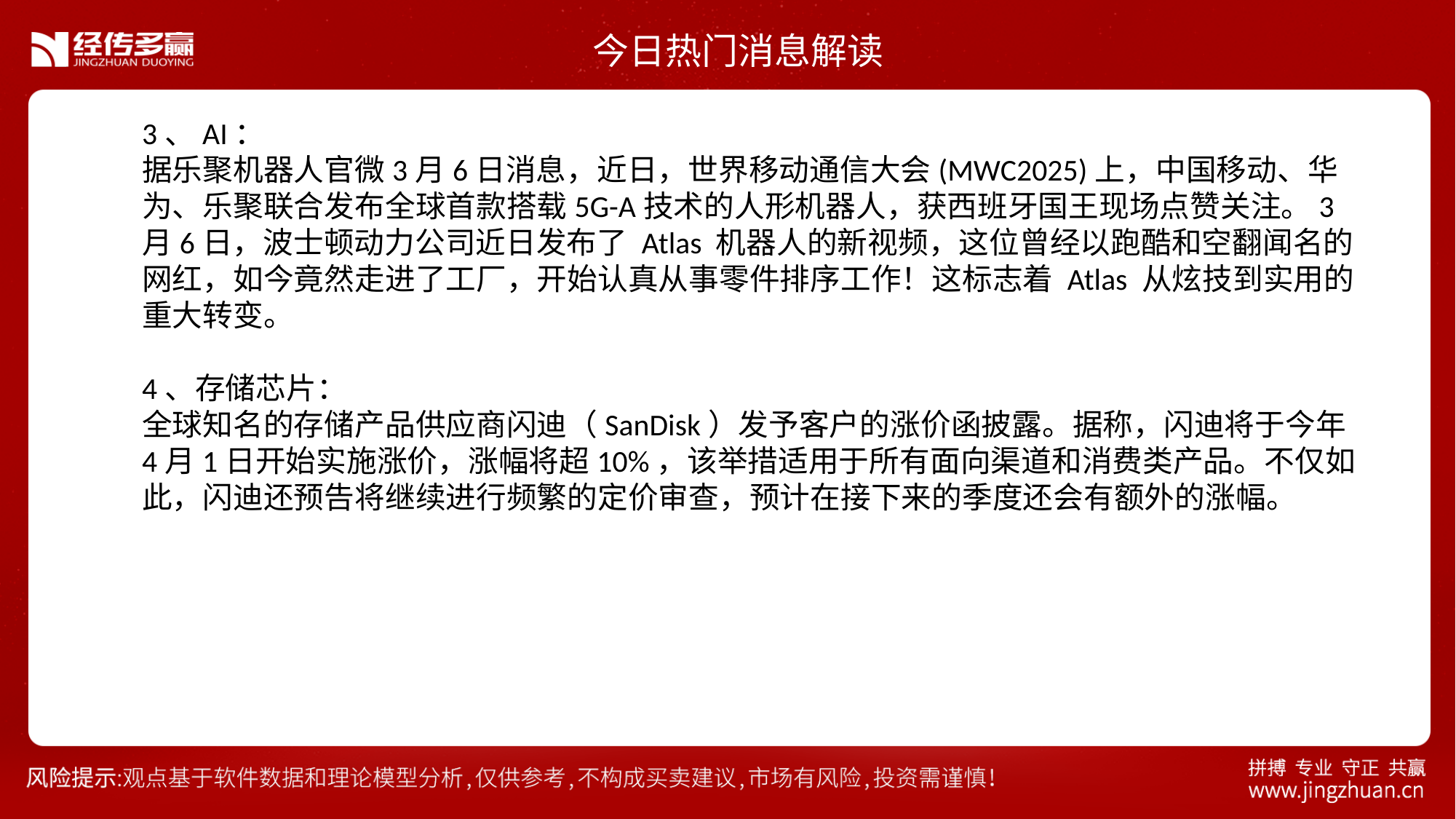

今日热门消息解读
3、AI：
据乐聚机器人官微3月6日消息，近日，世界移动通信大会(MWC2025)上，中国移动、华为、乐聚联合发布全球首款搭载5G-A技术的人形机器人，获西班牙国王现场点赞关注。3月6日，波士顿动力公司近日发布了 Atlas 机器人的新视频，这位曾经以跑酷和空翻闻名的网红，如今竟然走进了工厂，开始认真从事零件排序工作！这标志着 Atlas 从炫技到实用的重大转变。

4、存储芯片：
全球知名的存储产品供应商闪迪（SanDisk）发予客户的涨价函披露。据称，闪迪将于今年4月1日开始实施涨价，涨幅将超10%，该举措适用于所有面向渠道和消费类产品。不仅如此，闪迪还预告将继续进行频繁的定价审查，预计在接下来的季度还会有额外的涨幅。